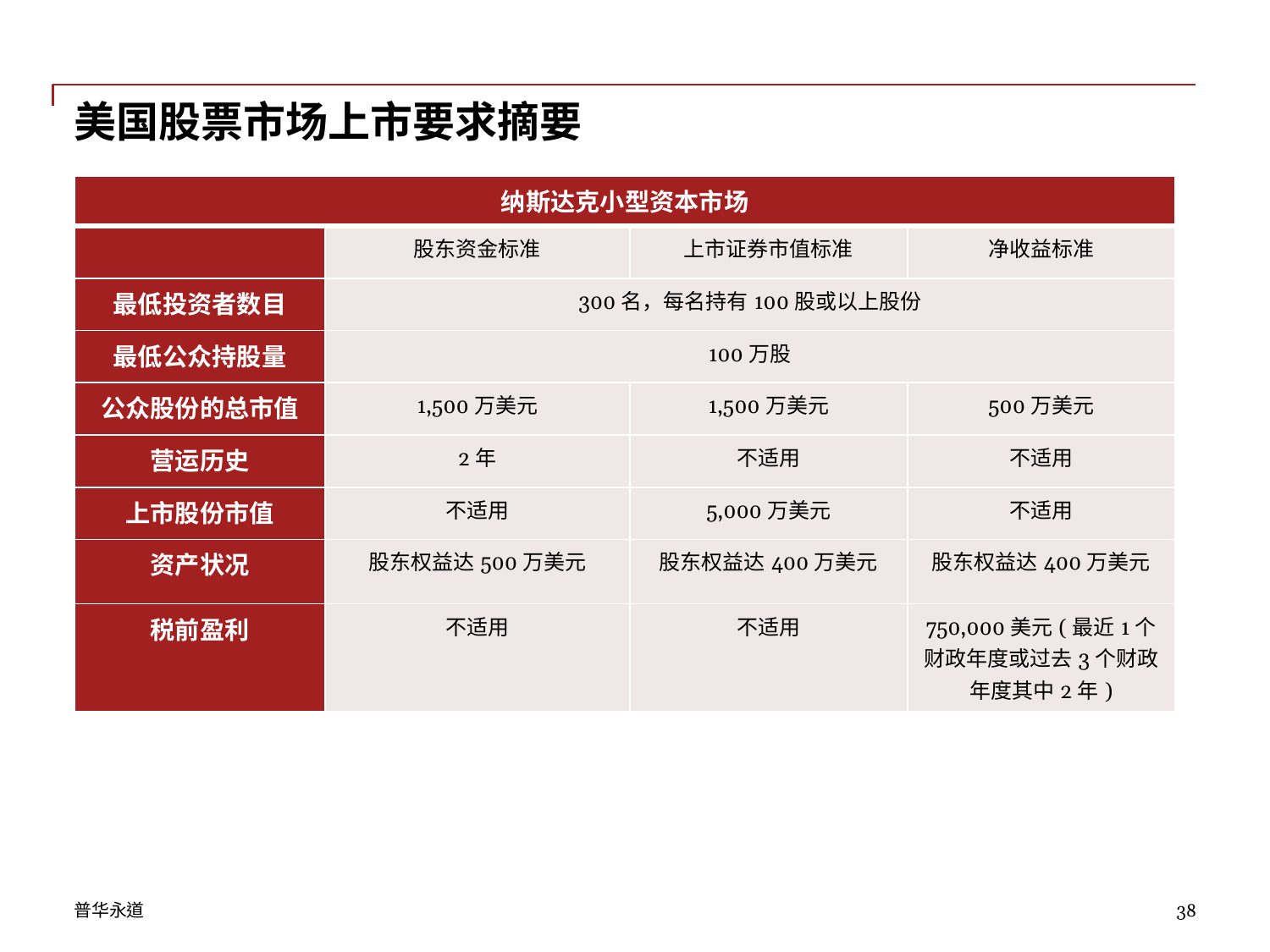

# 美国股票市场上市要求摘要
| 纳斯达克小型资本市场 |  |  |  |
| --- | --- | --- | --- |
|  | 股东资金标准 | 上市证券市值标准 | 净收益标准 |
| 最低投资者数目 | 300名，每名持有100股或以上股份 |  |  |
| 最低公众持股量 | 100万股 |  |  |
| 公众股份的总市值 | 1,500万美元 | 1,500万美元 | 500万美元 |
| 营运历史 | 2年 | 不适用 | 不适用 |
| 上市股份市值 | 不适用 | 5,000万美元 | 不适用 |
| 资产状况 | 股东权益达500万美元 | 股东权益达400万美元 | 股东权益达400万美元 |
| 税前盈利 | 不适用 | 不适用 | 750,000美元(最近1个财政年度或过去3个财政年度其中2年) |
38